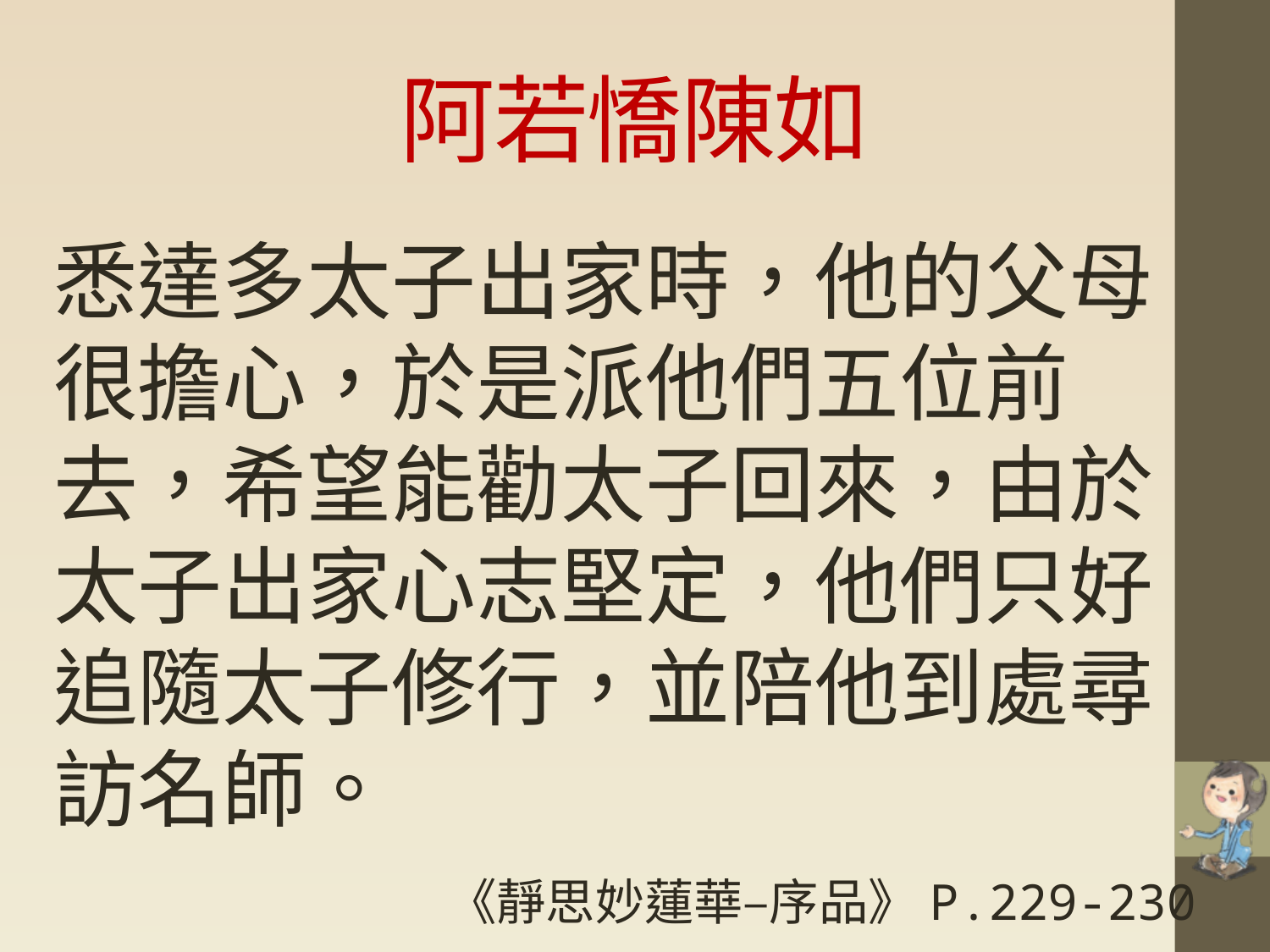

# 阿若憍陳如
悉達多太子出家時，他的父母很擔心，於是派他們五位前去，希望能勸太子回來，由於太子出家心志堅定，他們只好追隨太子修行，並陪他到處尋訪名師。
《靜思妙蓮華–序品》P.229-230